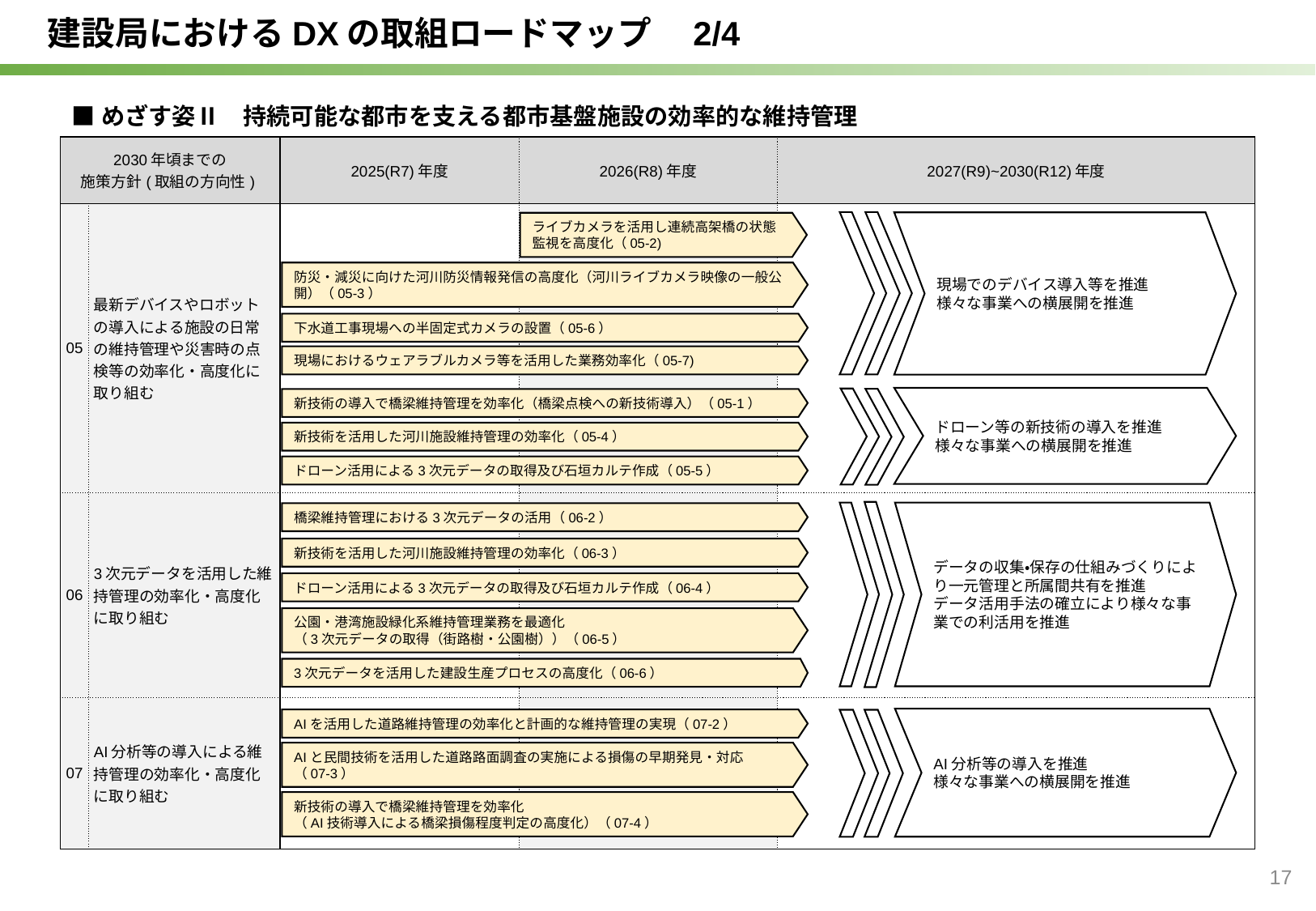

建設局におけるDXの取組ロードマップ　2/4
■めざす姿Ⅱ　持続可能な都市を支える都市基盤施設の効率的な維持管理
| 2030年頃までの 施策方針(取組の方向性) |  | 2025(R7)年度 | 2026(R8)年度 | 2027(R9)~2030(R12)年度 |
| --- | --- | --- | --- | --- |
| 05 | 最新デバイスやロボットの導入による施設の日常の維持管理や災害時の点検等の効率化・高度化に取り組む |  |  |  |
| 06 | 3次元データを活用した維持管理の効率化・高度化に取り組む |  |  |  |
| 07 | AI分析等の導入による維持管理の効率化・高度化に取り組む |  |  |  |

現場でのデバイス導入等を推進
様々な事業への横展開を推進
ライブカメラを活用し連続高架橋の状態監視を高度化（05-2)
防災・減災に向けた河川防災情報発信の高度化（河川ライブカメラ映像の一般公開）（05-3）
下水道工事現場への半固定式カメラの設置（05-6）
現場におけるウェアラブルカメラ等を活用した業務効率化（05-7)
ドローン等の新技術の導入を推進
様々な事業への横展開を推進

新技術の導入で橋梁維持管理を効率化（橋梁点検への新技術導入）（05-1）

新技術を活用した河川施設維持管理の効率化（05-4）
ドローン活用による3次元データの取得及び石垣カルテ作成（05-5）

データの収集・保存の仕組みづくりにより一元管理と所属間共有を推進
データ活用手法の確立により様々な事業での利活用を推進
橋梁維持管理における3次元データの活用（06-2）
新技術を活用した河川施設維持管理の効率化（06-3）
ドローン活用による3次元データの取得及び石垣カルテ作成（06-4）
公園・港湾施設緑化系維持管理業務を最適化
（3次元データの取得（街路樹・公園樹））（06-5）
3次元データを活用した建設生産プロセスの高度化（06-6）
AI分析等の導入を推進
様々な事業への横展開を推進
AIを活用した道路維持管理の効率化と計画的な維持管理の実現（07-2）

AIと民間技術を活用した道路路面調査の実施による損傷の早期発見・対応
（07-3）
新技術の導入で橋梁維持管理を効率化
（AI技術導入による橋梁損傷程度判定の高度化）（07-4）
17